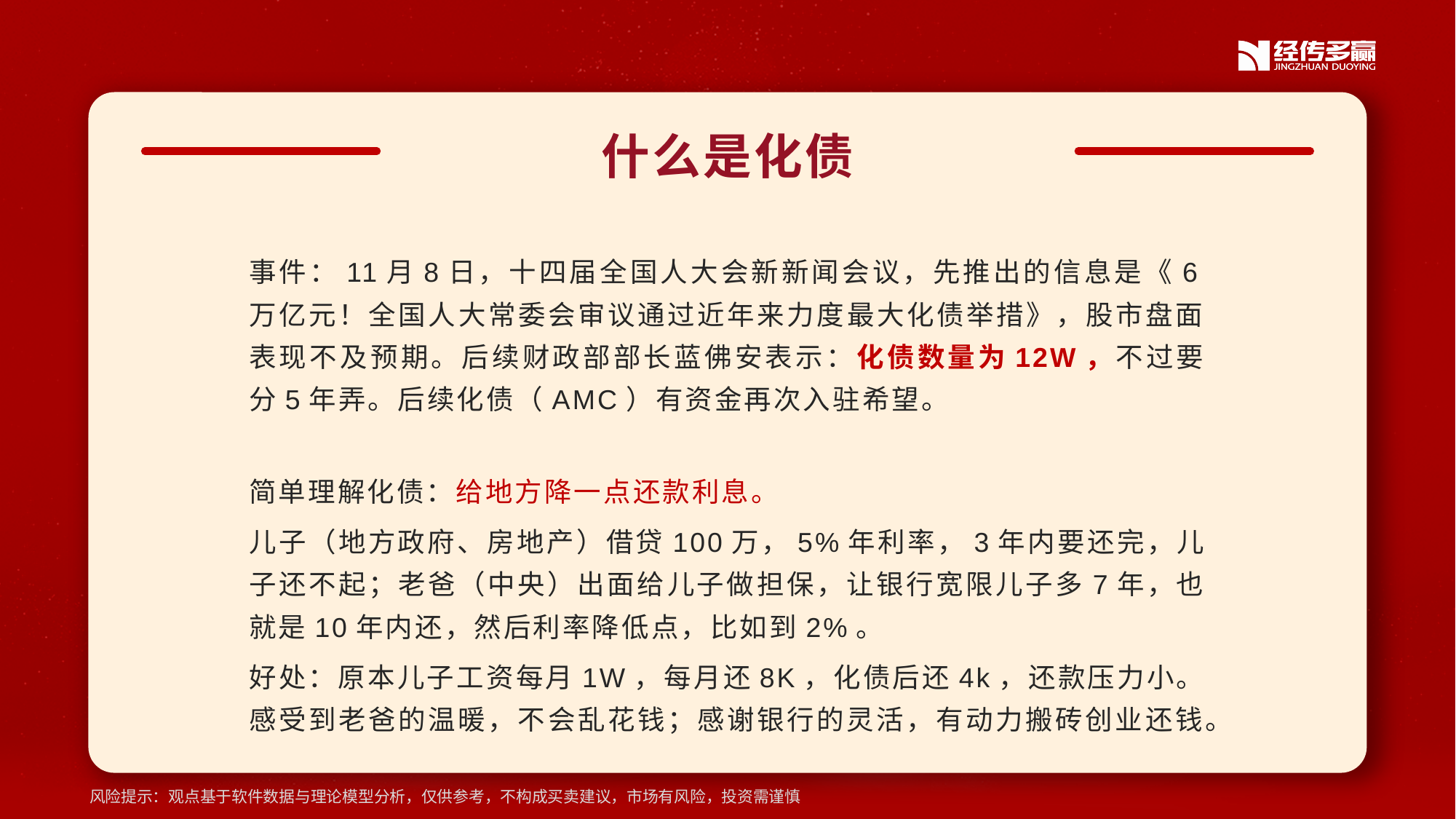

什么是化债
事件：11月8日，十四届全国人大会新新闻会议，先推出的信息是《6万亿元！全国人大常委会审议通过近年来力度最大化债举措》，股市盘面表现不及预期。后续财政部部长蓝佛安表示：化债数量为12W，不过要分5年弄。后续化债（AMC）有资金再次入驻希望。
简单理解化债：给地方降一点还款利息。
儿子（地方政府、房地产）借贷100万，5%年利率，3年内要还完，儿子还不起；老爸（中央）出面给儿子做担保，让银行宽限儿子多7年，也就是10年内还，然后利率降低点，比如到2%。
好处：原本儿子工资每月1W，每月还8K，化债后还4k，还款压力小。感受到老爸的温暖，不会乱花钱；感谢银行的灵活，有动力搬砖创业还钱。